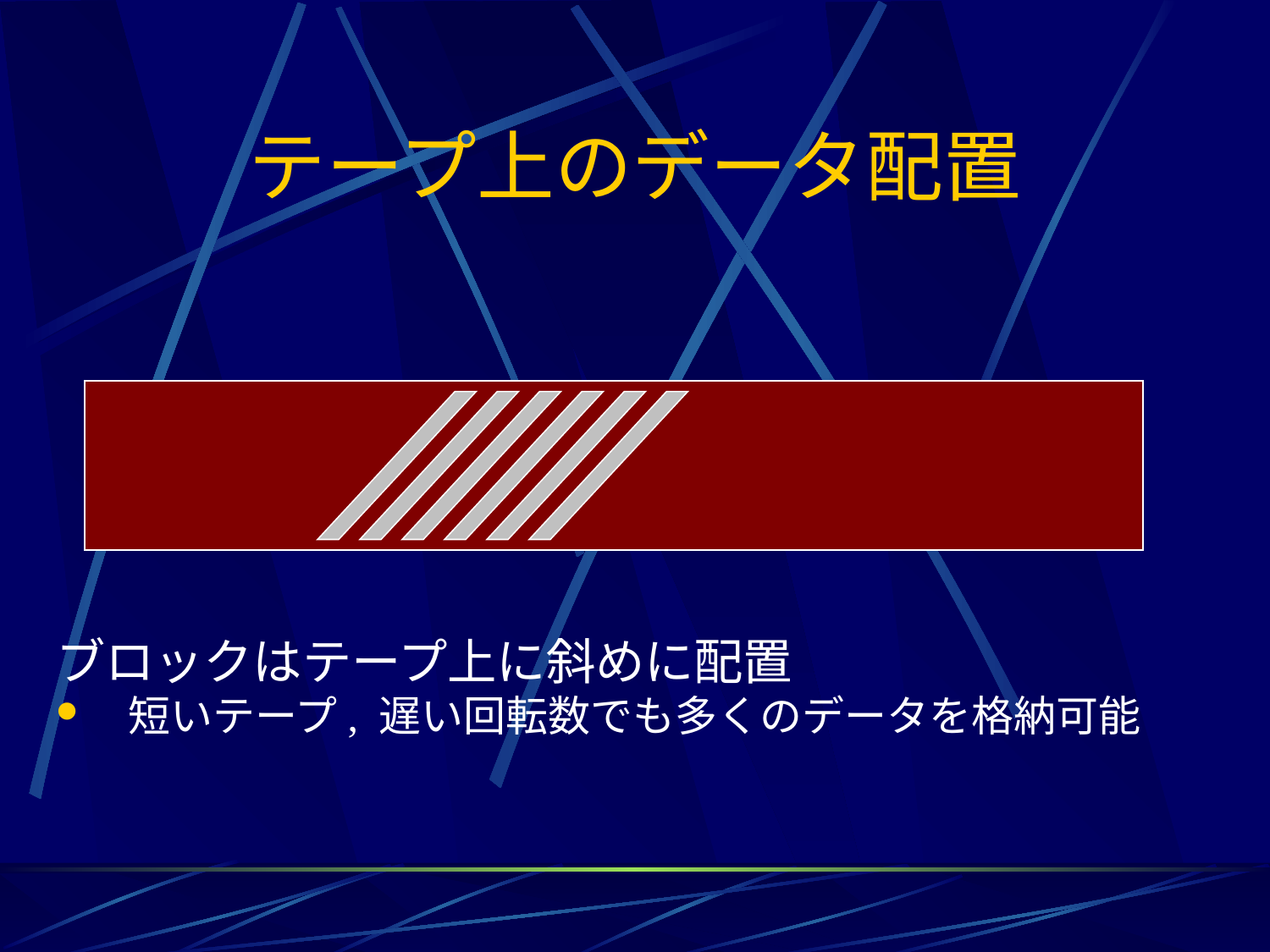

# テープ上のデータ配置

ブロックはテープ上に斜めに配置
　短いテープ, 遅い回転数でも多くのデータを格納可能